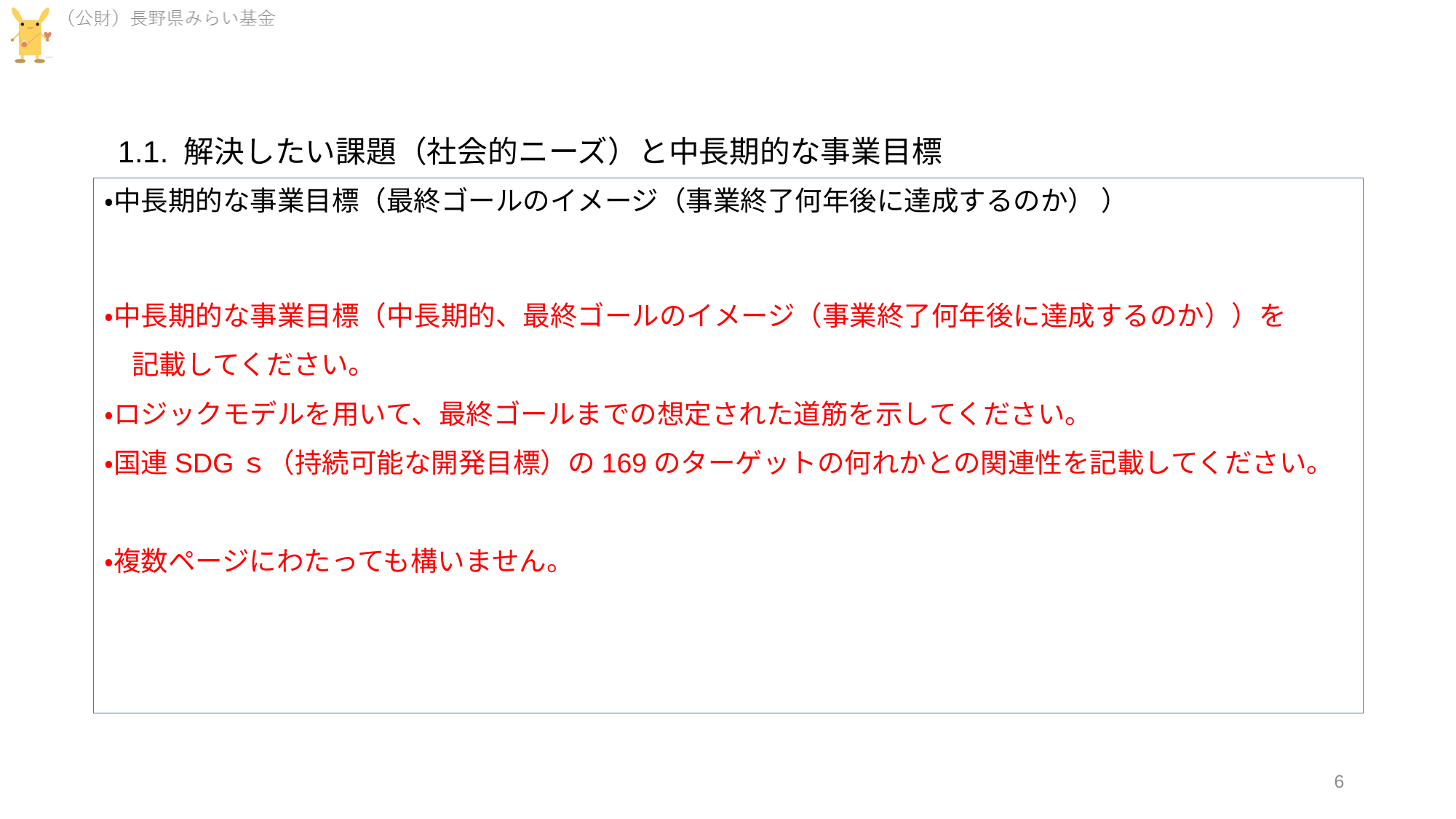

1.1. 解決したい課題（社会的ニーズ）と中長期的な事業目標
・中長期的な事業目標（最終ゴールのイメージ（事業終了何年後に達成するのか） ）

・中長期的な事業目標（中長期的、最終ゴールのイメージ（事業終了何年後に達成するのか））を
　記載してください。
・ロジックモデルを用いて、最終ゴールまでの想定された道筋を示してください。
・国連SDGｓ（持続可能な開発目標）の169のターゲットの何れかとの関連性を記載してください。

・複数ページにわたっても構いません。

6